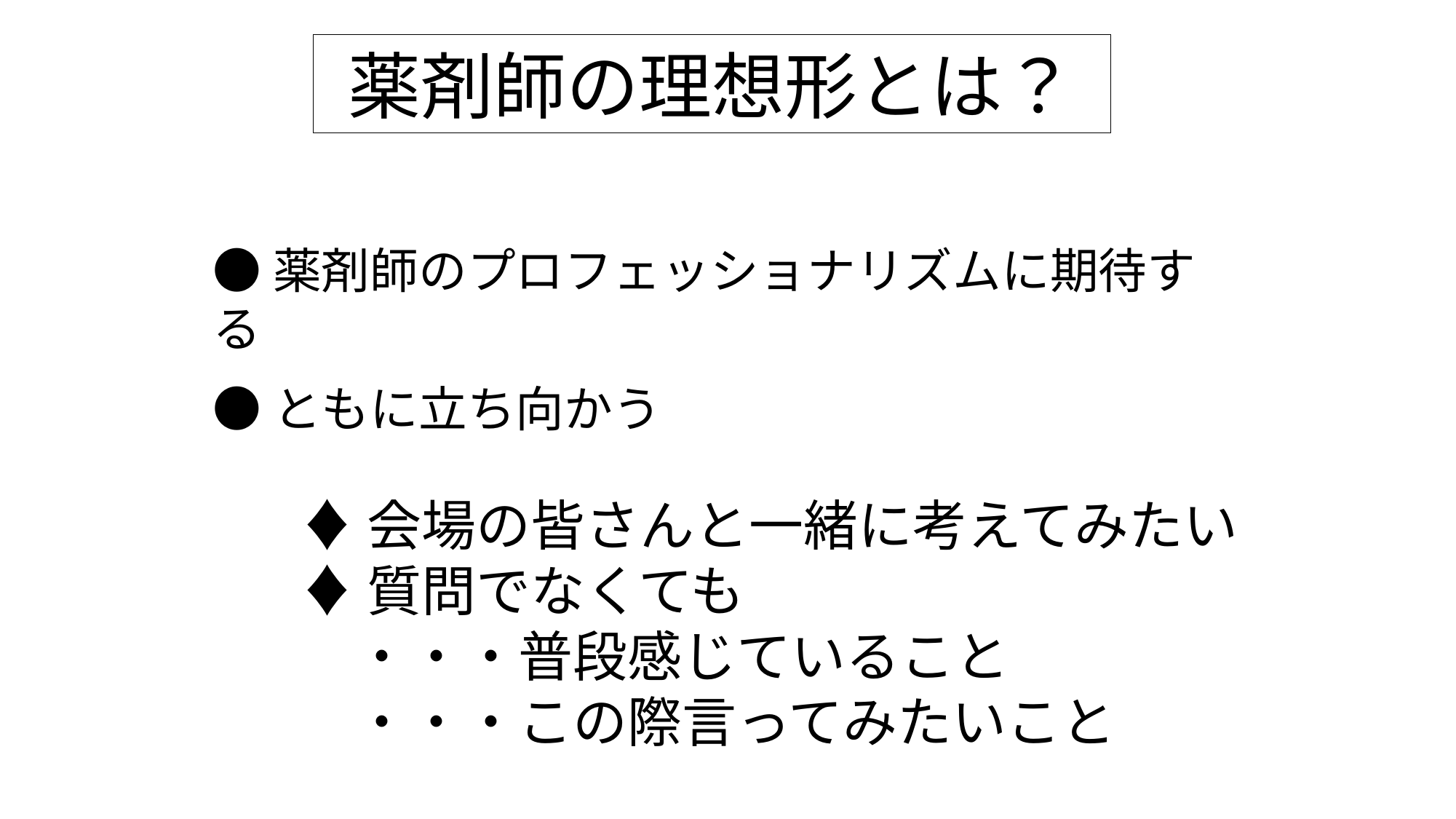

薬剤師の理想形とは？
●薬剤師のプロフェッショナリズムに期待する

●ともに立ち向かう
♦会場の皆さんと一緒に考えてみたい
♦質問でなくても
　・・・普段感じていること
　・・・この際言ってみたいこと